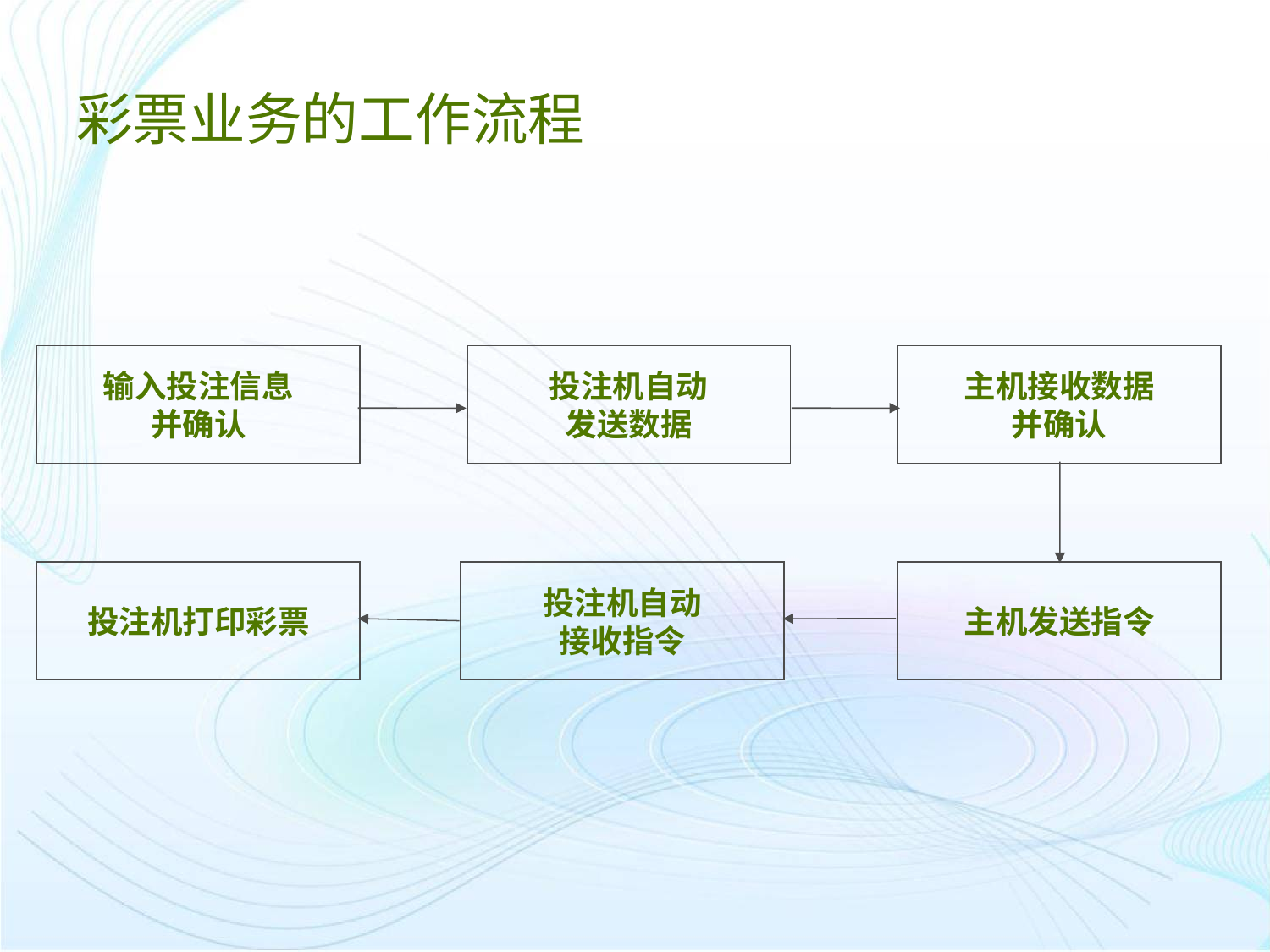

# 彩票业务的工作流程
输入投注信息
并确认
投注机自动
发送数据
主机接收数据
并确认

投注机打印彩票
投注机自动
接收指令
主机发送指令